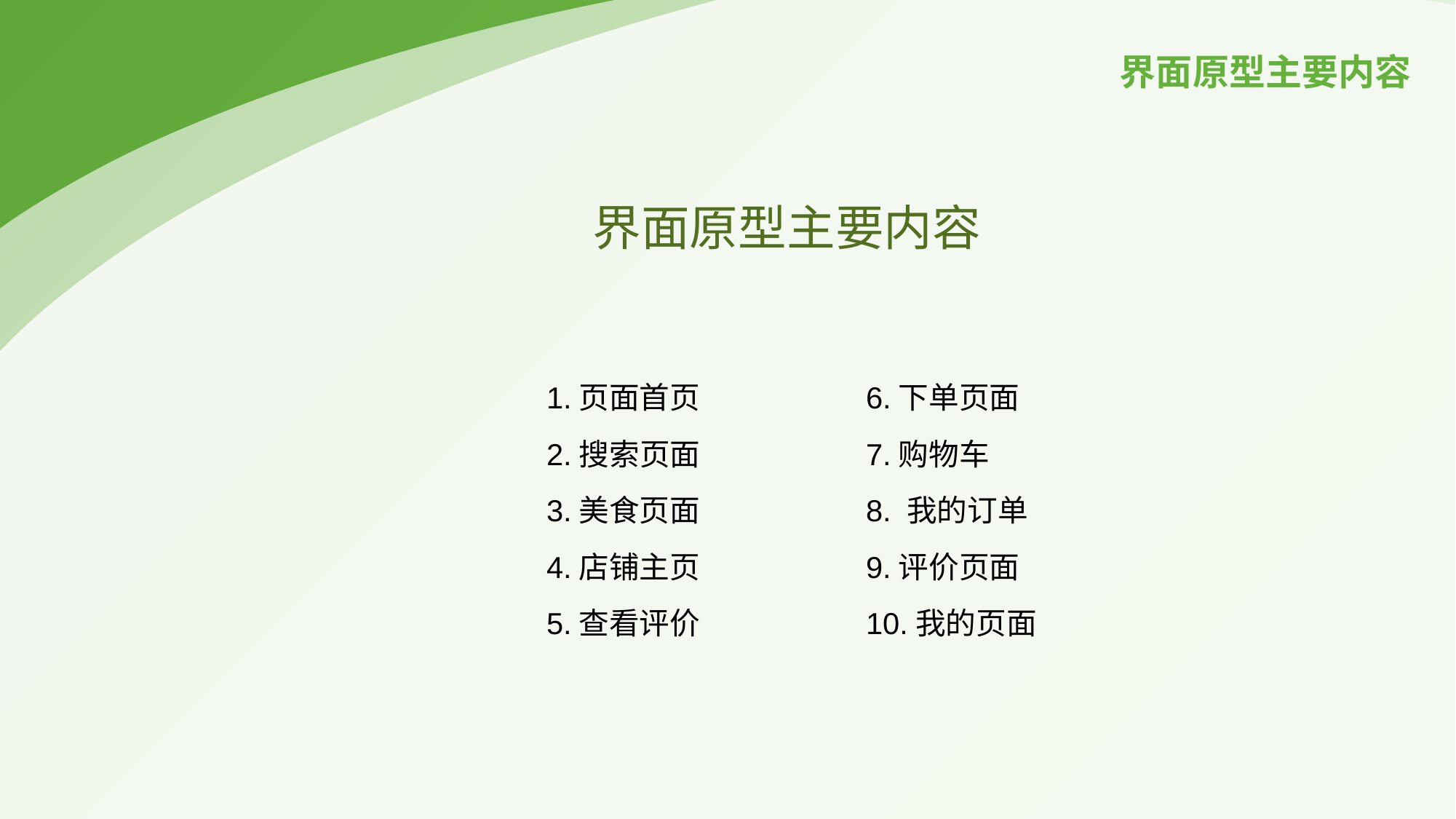

界面原型主要内容
界面原型主要内容
1.页面首页
2.搜索页面
3.美食页面
4.店铺主页
5.查看评价
6.下单页面
7.购物车
8. 我的订单
9.评价页面
10.我的页面